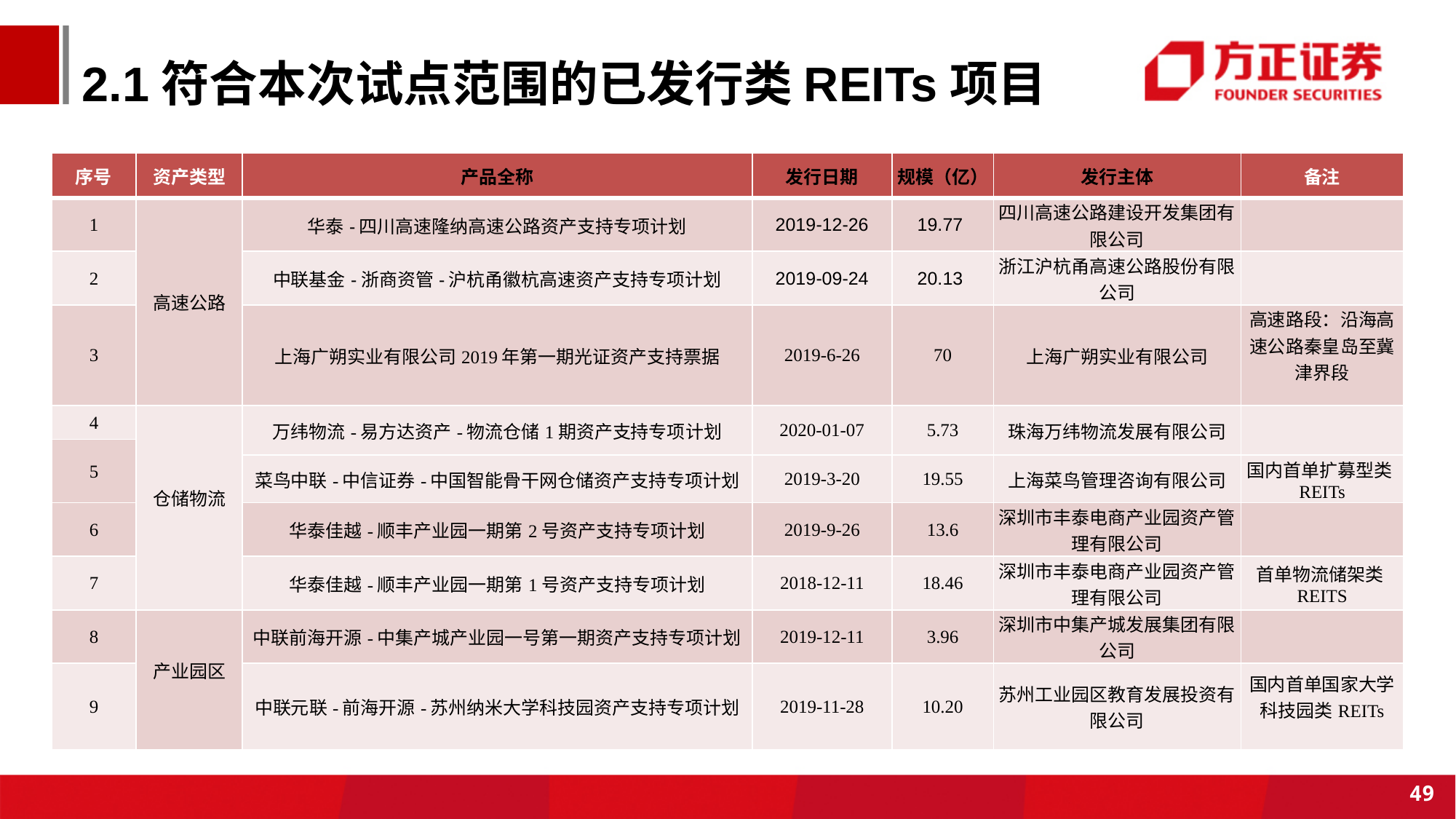

2.1符合本次试点范围的已发行类REITs项目

| 序号 | 资产类型 | 产品全称 | 发行日期 | 规模（亿） | 发行主体 | 备注 |
| --- | --- | --- | --- | --- | --- | --- |
| 1 | 高速公路 | 华泰-四川高速隆纳高速公路资产支持专项计划 | 2019-12-26 | 19.77 | 四川高速公路建设开发集团有限公司 |  |
| 2 |  | 中联基金-浙商资管-沪杭甬徽杭高速资产支持专项计划 | 2019-09-24 | 20.13 | 浙江沪杭甬高速公路股份有限公司 |  |
| 3 |  | 上海广朔实业有限公司2019年第一期光证资产支持票据 | 2019-6-26 | 70 | 上海广朔实业有限公司 | 高速路段：沿海高速公路秦皇岛至冀津界段 |
| 4 | 仓储物流 | 万纬物流-易方达资产-物流仓储1期资产支持专项计划 | 2020-01-07 | 5.73 | 珠海万纬物流发展有限公司 |  |
| 5 |  |  |  |  |  |  |
|  |  | 菜鸟中联-中信证券-中国智能骨干网仓储资产支持专项计划 | 2019-3-20 | 19.55 | 上海菜鸟管理咨询有限公司 | 国内首单扩募型类REITs |
| 6 |  | 华泰佳越-顺丰产业园一期第2号资产支持专项计划 | 2019-9-26 | 13.6 | 深圳市丰泰电商产业园资产管理有限公司 |  |
| 7 |  | 华泰佳越-顺丰产业园一期第1号资产支持专项计划 | 2018-12-11 | 18.46 | 深圳市丰泰电商产业园资产管理有限公司 | 首单物流储架类REITS |
| 8 | 产业园区 | 中联前海开源-中集产城产业园一号第一期资产支持专项计划 | 2019-12-11 | 3.96 | 深圳市中集产城发展集团有限公司 |  |
| 9 |  | 中联元联-前海开源-苏州纳米大学科技园资产支持专项计划 | 2019-11-28 | 10.20 | 苏州工业园区教育发展投资有限公司 | 国内首单国家大学科技园类REITs |
49